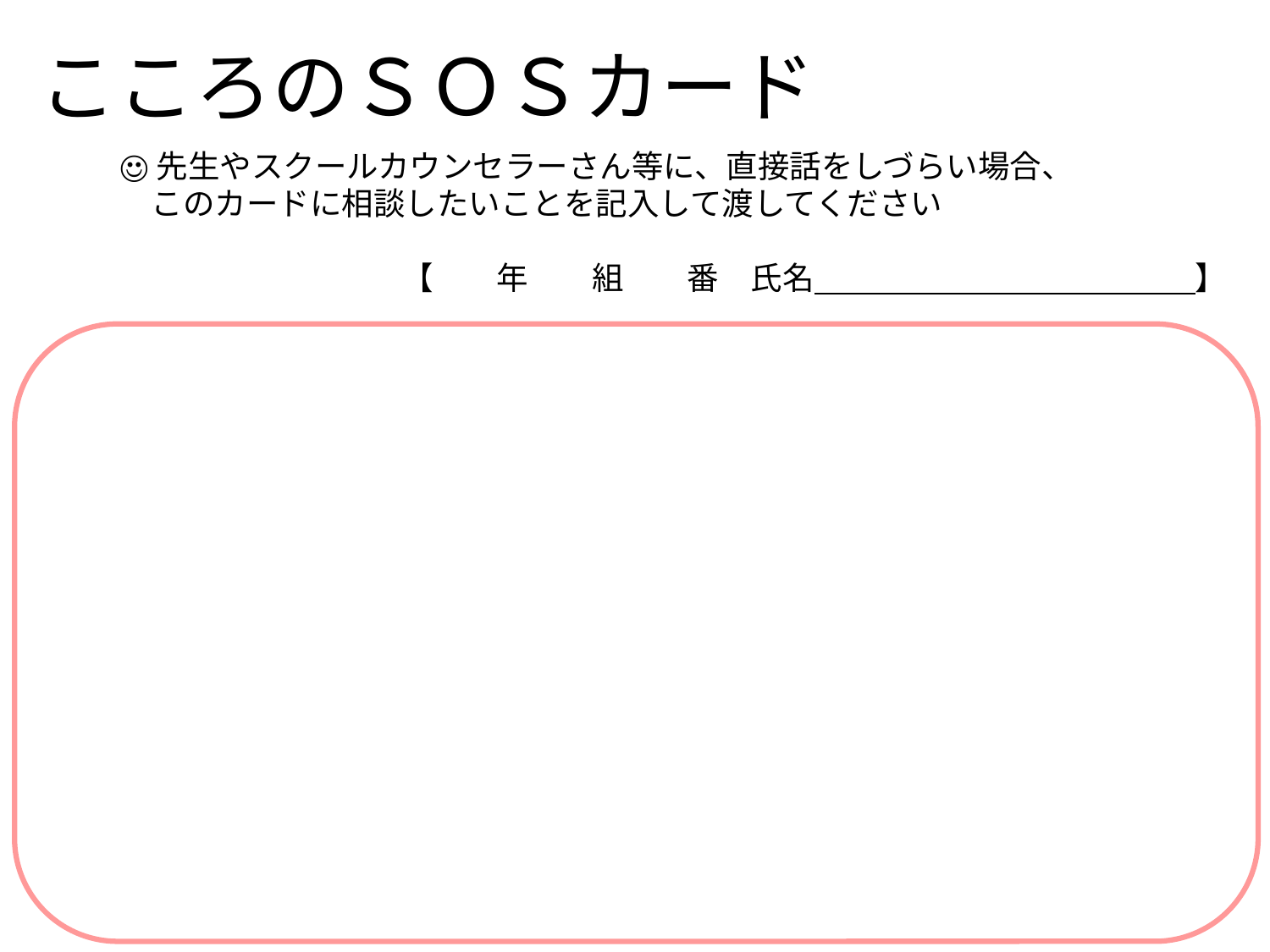

# こころのＳＯＳカード
☺先生やスクールカウンセラーさん等に、直接話をしづらい場合、
　このカードに相談したいことを記入して渡してください
【　　年　　組　　番　氏名　　　　　　　　　　　　】